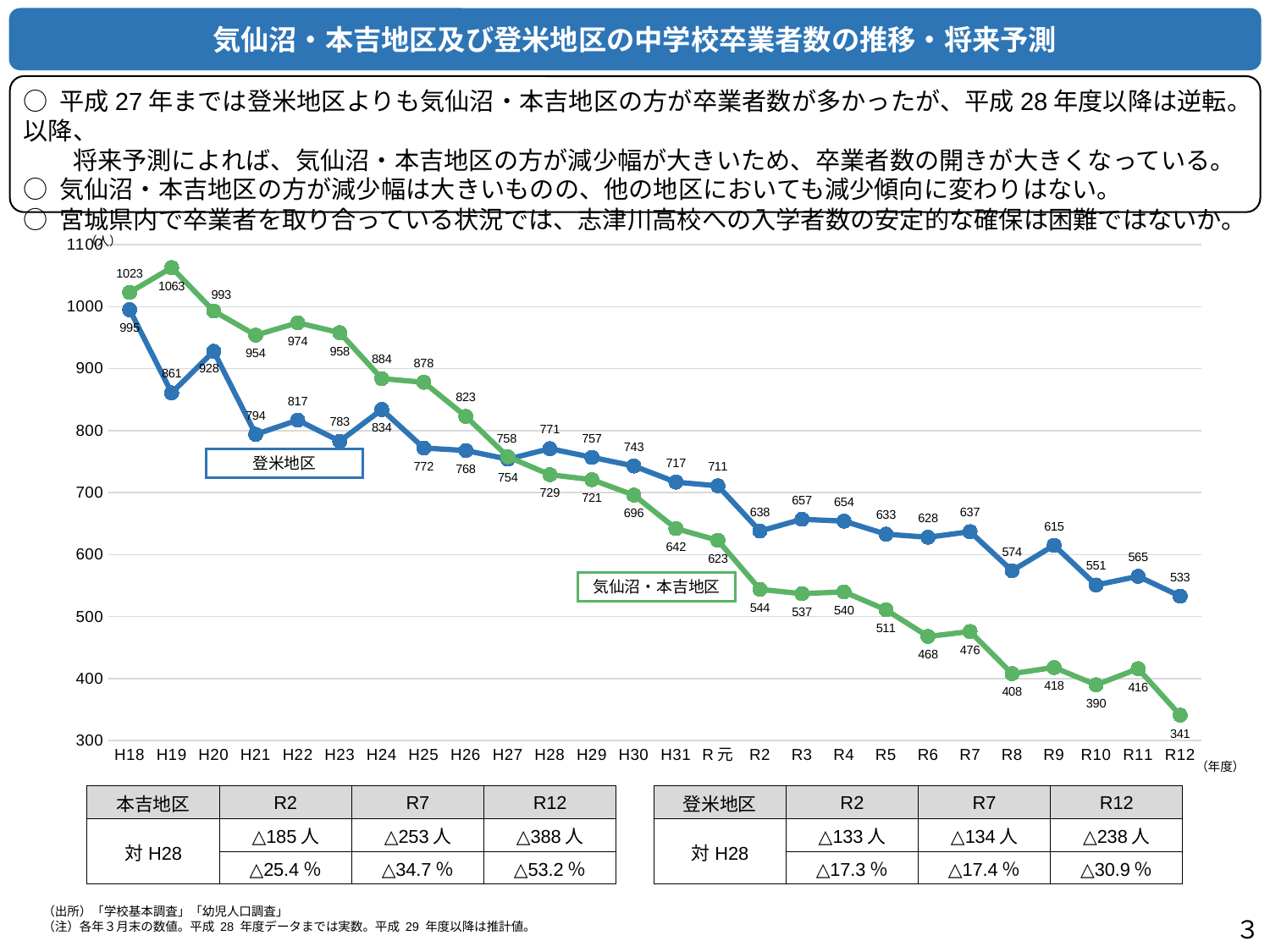

気仙沼・本吉地区及び登米地区の中学校卒業者数の推移・将来予測

○ 平成27年までは登米地区よりも気仙沼・本吉地区の方が卒業者数が多かったが、平成28年度以降は逆転。以降、
　　将来予測によれば、気仙沼・本吉地区の方が減少幅が大きいため、卒業者数の開きが大きくなっている。
○ 気仙沼・本吉地区の方が減少幅は大きいものの、他の地区においても減少傾向に変わりはない。
○ 宮城県内で卒業者を取り合っている状況では、志津川高校への入学者数の安定的な確保は困難ではないか。

### Chart

| Category | 登米地区 | 本吉地区 |
|---|---|---|
| H18 | 995.0 | 1023.0 |
| H19 | 861.0 | 1063.0 |
| H20 | 928.0 | 993.0 |
| H21 | 794.0 | 954.0 |
| H22 | 817.0 | 974.0 |
| H23 | 783.0 | 958.0 |
| H24 | 834.0 | 884.0 |
| H25 | 772.0 | 878.0 |
| H26 | 768.0 | 823.0 |
| H27 | 754.0 | 758.0 |
| H28 | 771.0 | 729.0 |
| H29 | 757.0 | 721.0 |
| H30 | 743.0 | 696.0 |
| H31 | 717.0 | 642.0 |
| R元 | 711.0 | 623.0 |
| R2 | 638.0 | 544.0 |
| R3 | 657.0 | 537.0 |
| R4 | 654.0 | 540.0 |
| R5 | 633.0 | 511.0 |
| R6 | 628.0 | 468.0 |
| R7 | 637.0 | 476.0 |
| R8 | 574.0 | 408.0 |
| R9 | 615.0 | 418.0 |
| R10 | 551.0 | 390.0 |
| R11 | 565.0 | 416.0 |
| R12 | 533.0 | 341.0 |
（人）
登米地区
気仙沼・本吉地区
（年度）
| 本吉地区 | R2 | R7 | R12 |
| --- | --- | --- | --- |
| 対H28 | △185人 | △253人 | △388人 |
|  | △25.4％ | △34.7％ | △53.2％ |
| 登米地区 | R2 | R7 | R12 |
| --- | --- | --- | --- |
| 対H28 | △133人 | △134人 | △238人 |
|  | △17.3％ | △17.4％ | △30.9％ |
（出所）「学校基本調査」「幼児人口調査」
（注）各年３月末の数値。平成 28 年度データまでは実数。平成 29 年度以降は推計値。
３